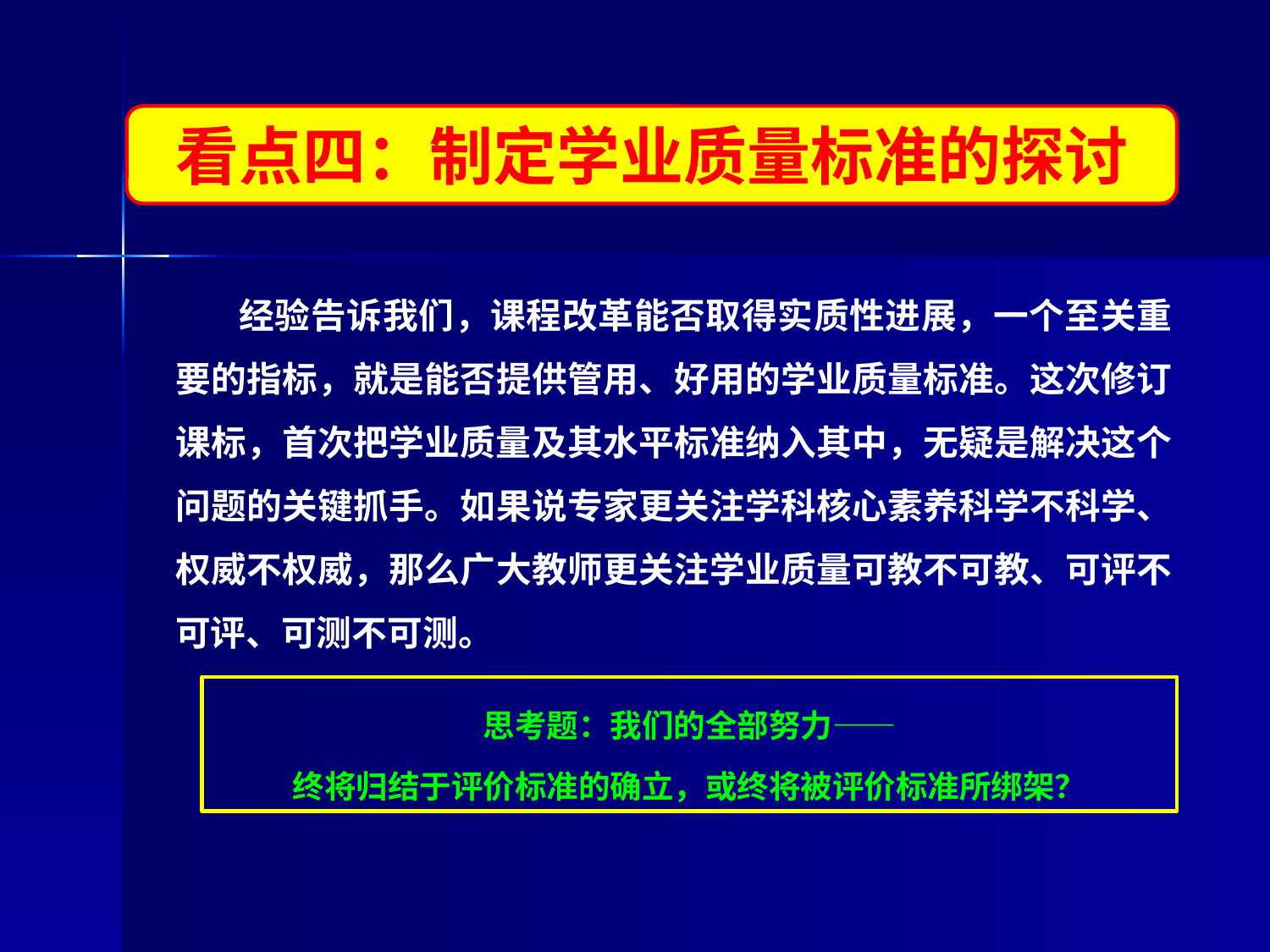

看点四：制定学业质量标准的探讨

               经验告诉我们，课程改革能否取得实质性进展，一个至关重要的指标，就是能否提供管用、好用的学业质量标准。这次修订课标，首次把学业质量及其水平标准纳入其中，无疑是解决这个问题的关键抓手。如果说专家更关注学科核心素养科学不科学、权威不权威，那么广大教师更关注学业质量可教不可教、可评不可评、可测不可测。

思考题：我们的全部努力——
终将归结于评价标准的确立，或终将被评价标准所绑架？